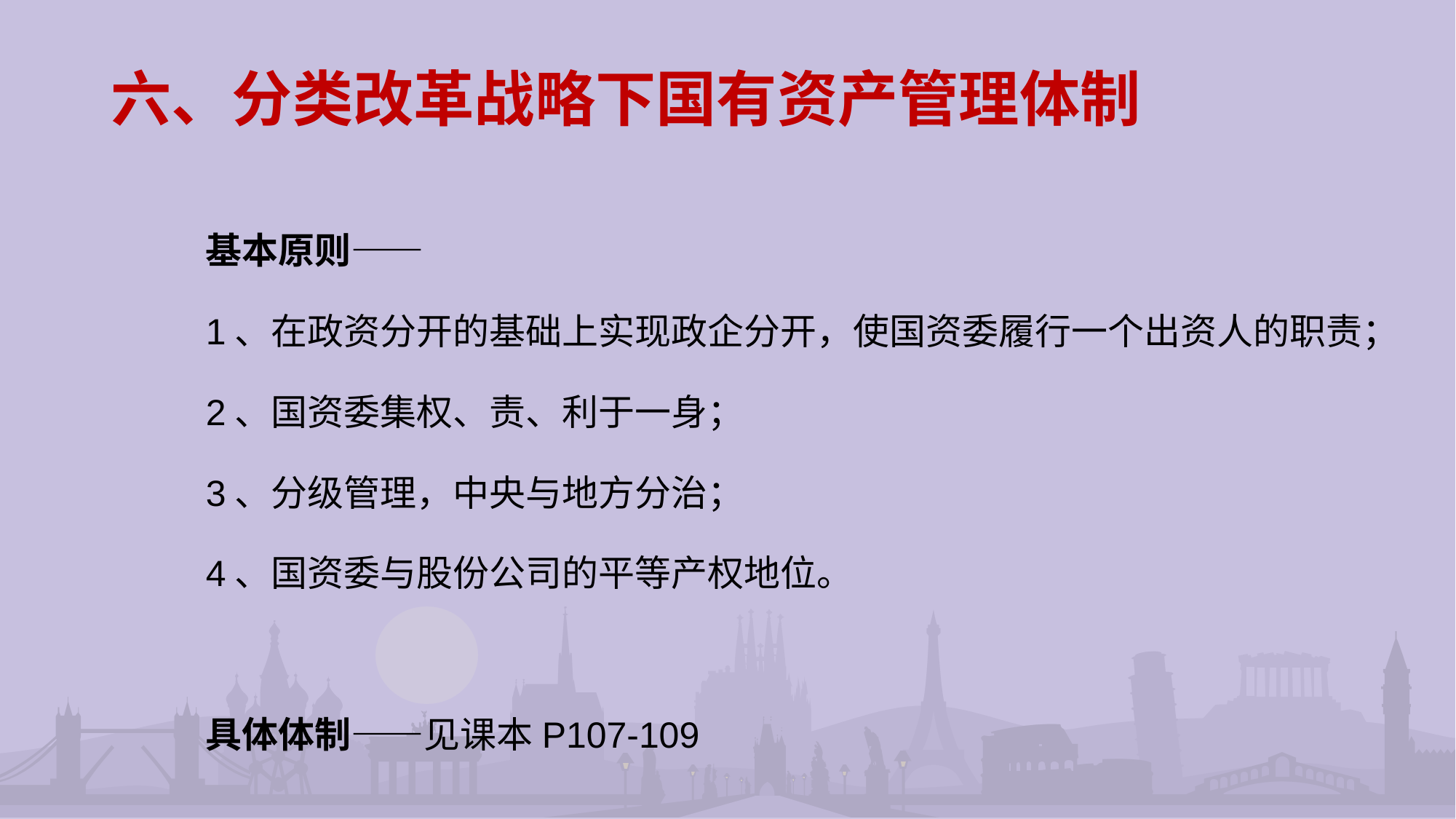

# 六、分类改革战略下国有资产管理体制
基本原则——
1、在政资分开的基础上实现政企分开，使国资委履行一个出资人的职责；
2、国资委集权、责、利于一身；
3、分级管理，中央与地方分治；
4、国资委与股份公司的平等产权地位。

具体体制——见课本P107-109